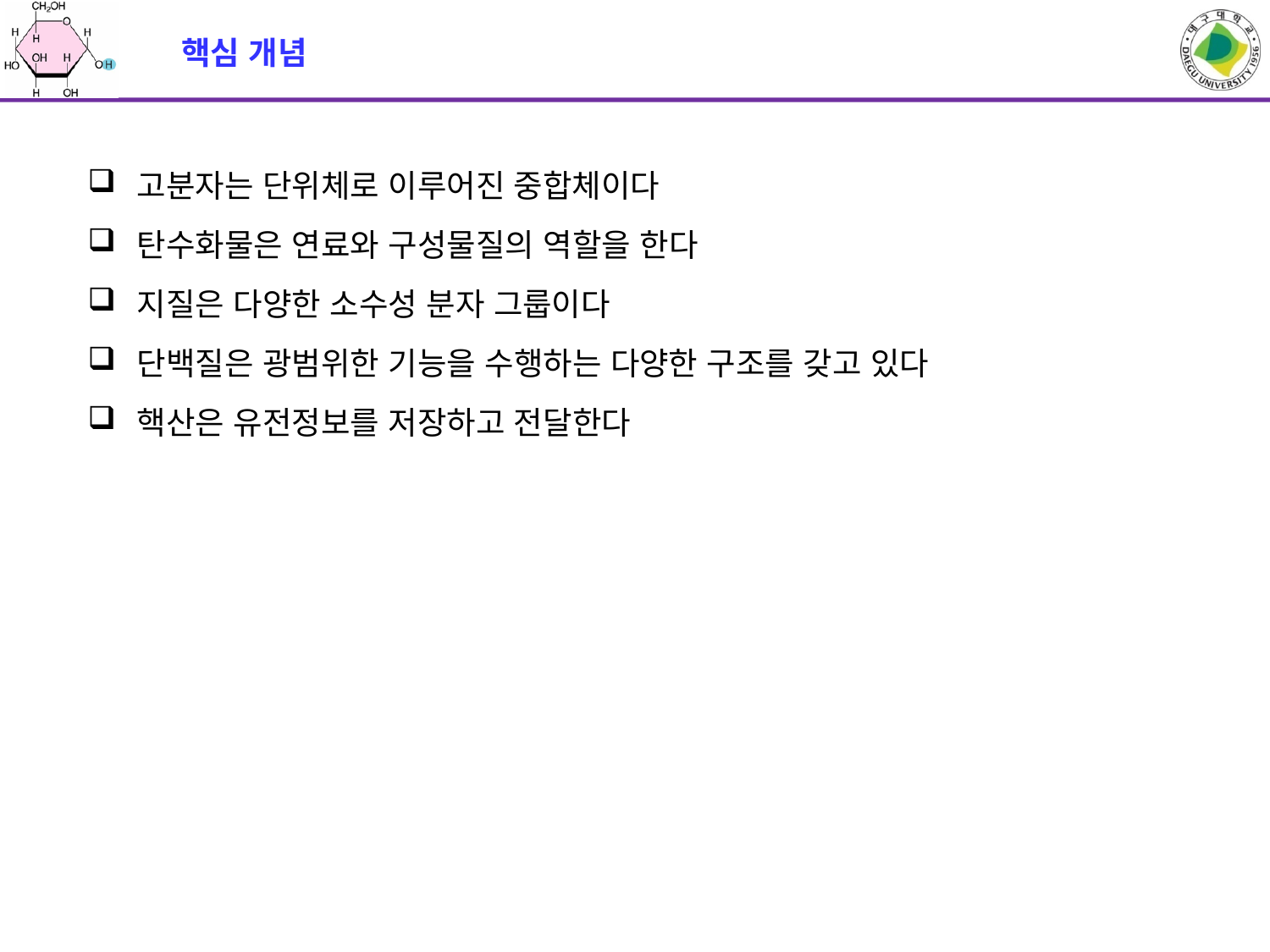

# 핵심 개념
고분자는 단위체로 이루어진 중합체이다
탄수화물은 연료와 구성물질의 역할을 한다
지질은 다양한 소수성 분자 그룹이다
단백질은 광범위한 기능을 수행하는 다양한 구조를 갖고 있다
핵산은 유전정보를 저장하고 전달한다